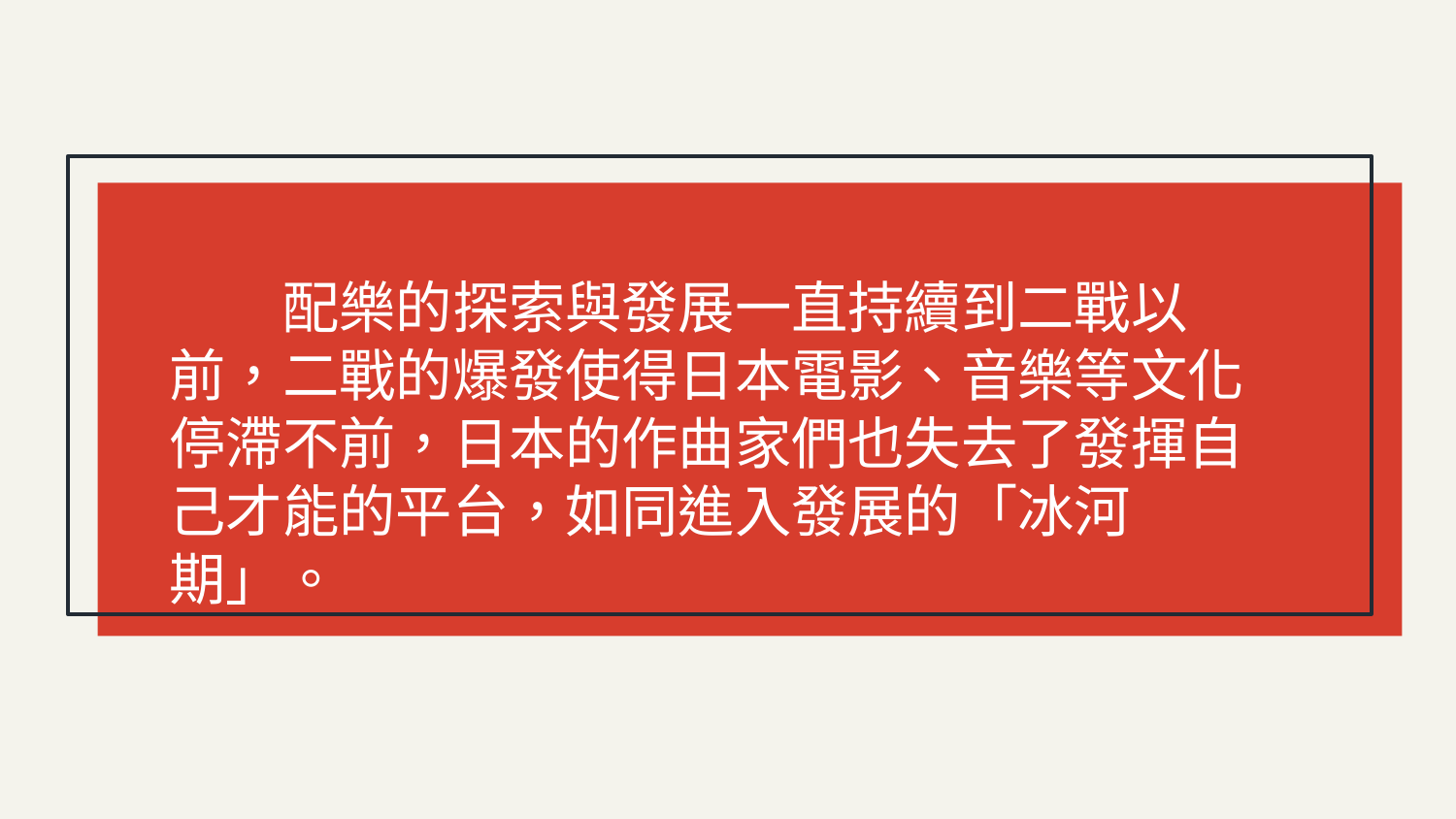

配樂的探索與發展一直持續到二戰以前，二戰的爆發使得日本電影、音樂等文化停滯不前，日本的作曲家們也失去了發揮自己才能的平台，如同進入發展的「冰河期」。